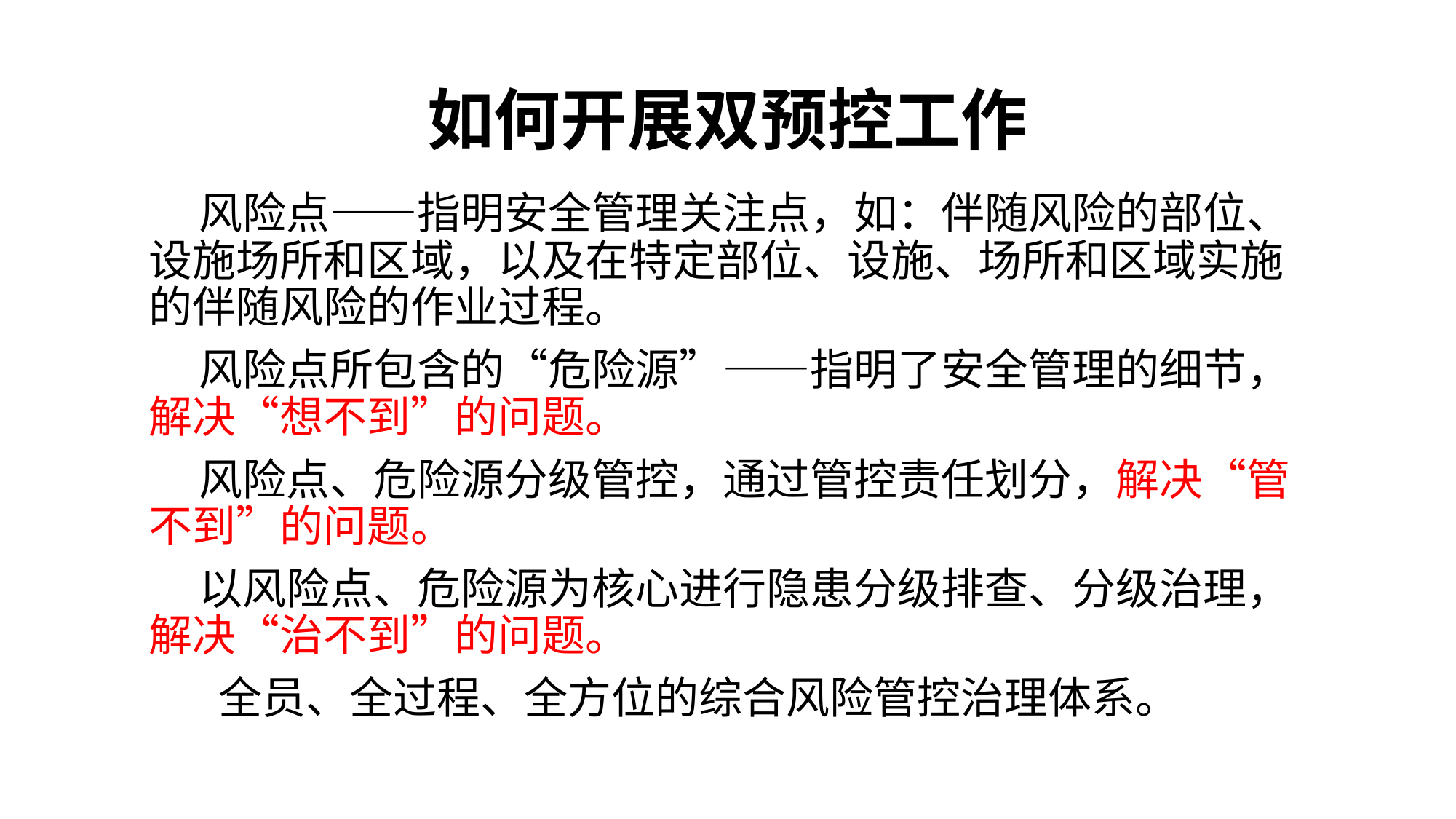

# 如何开展双预控工作
    风险点——指明安全管理关注点，如：伴随风险的部位、设施场所和区域，以及在特定部位、设施、场所和区域实施的伴随风险的作业过程。
    风险点所包含的“危险源”——指明了安全管理的细节，解决“想不到”的问题。
    风险点、危险源分级管控，通过管控责任划分，解决“管不到”的问题。
    以风险点、危险源为核心进行隐患分级排查、分级治理，解决“治不到”的问题。
      全员、全过程、全方位的综合风险管控治理体系。